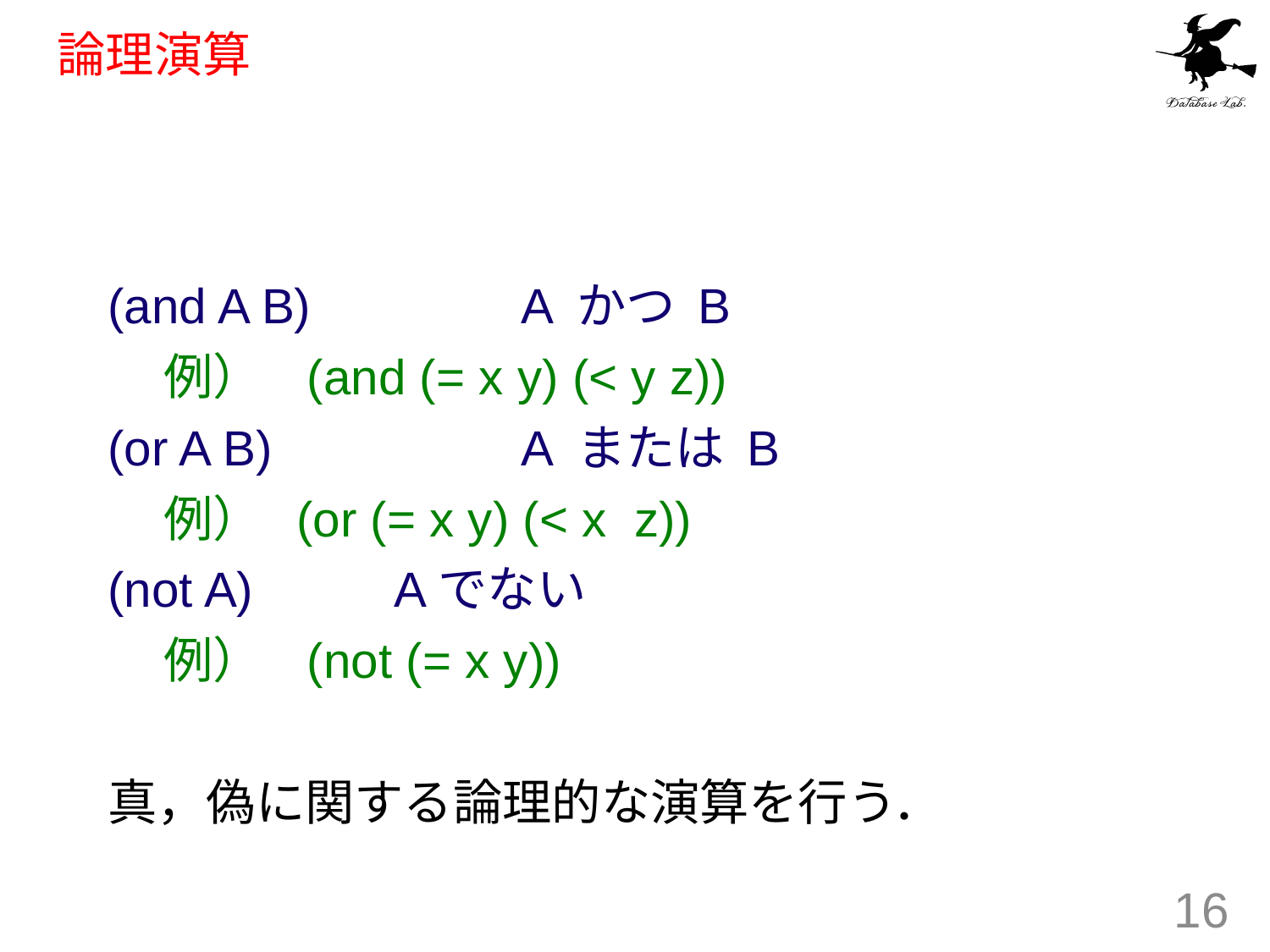

# 論理演算
(and A B)		A かつ B
    例）   (and (= x y) (< y z))
(or A B)		A または B
    例）  (or (= x y) (< x  z))
(not A)		Aでない
    例）   (not (= x y))

真，偽に関する論理的な演算を行う．
16